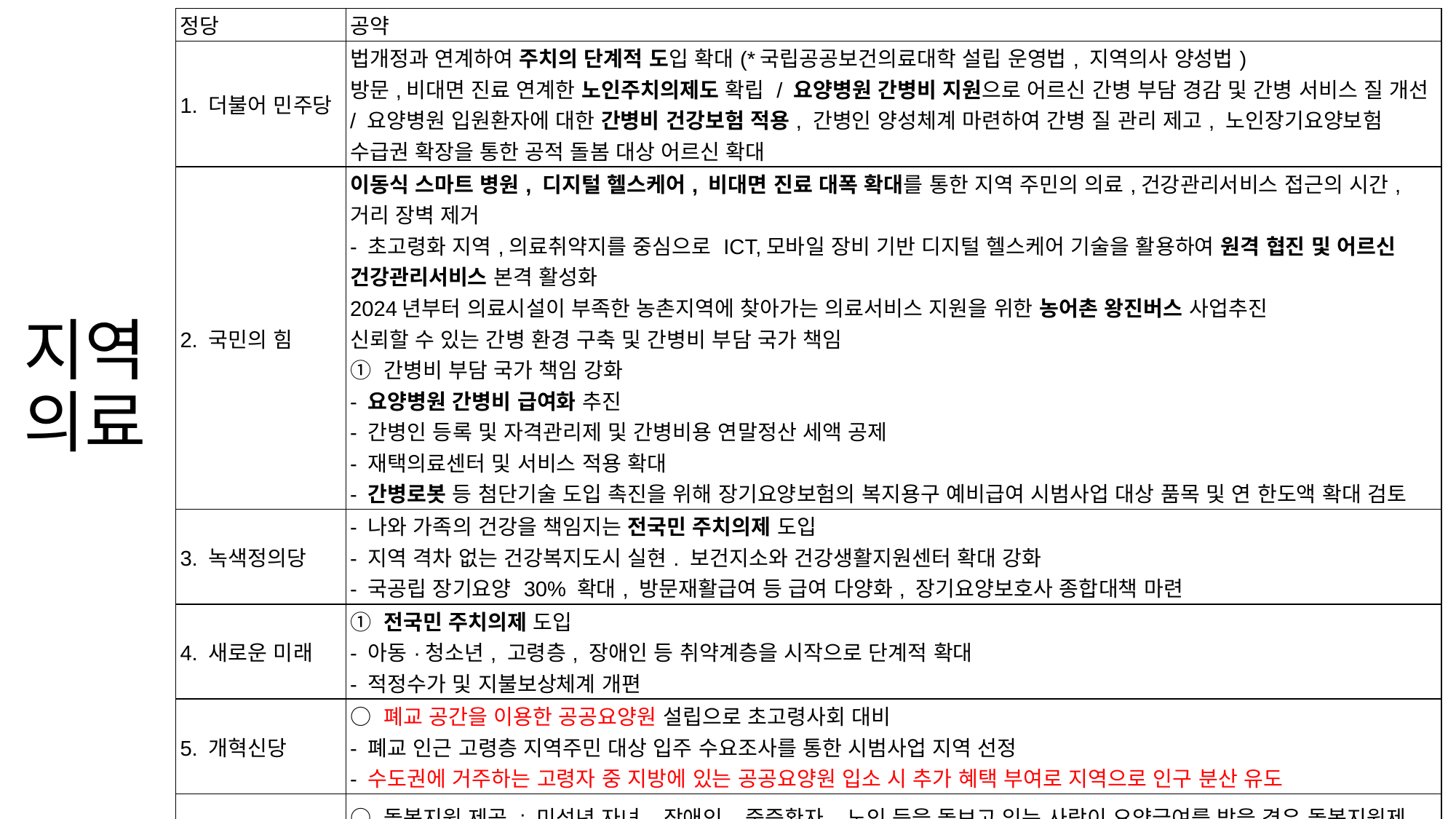

| 정당 | 공약 |
| --- | --- |
| 1. 더불어 민주당 | 법개정과 연계하여 주치의 단계적 도입 확대(\*국립공공보건의료대학 설립 운영법, 지역의사 양성법) 방문,비대면 진료 연계한 노인주치의제도 확립 / 요양병원 간병비 지원으로 어르신 간병 부담 경감 및 간병 서비스 질 개선 / 요양병원 입원환자에 대한 간병비 건강보험 적용, 간병인 양성체계 마련하여 간병 질 관리 제고, 노인장기요양보험 수급권 확장을 통한 공적 돌봄 대상 어르신 확대 |
| 2. 국민의 힘 | 이동식 스마트 병원, 디지털 헬스케어, 비대면 진료 대폭 확대를 통한 지역 주민의 의료,건강관리서비스 접근의 시간,거리 장벽 제거 - 초고령화 지역,의료취약지를 중심으로 ICT,모바일 장비 기반 디지털 헬스케어 기술을 활용하여 원격 협진 및 어르신 건강관리서비스 본격 활성화 2024년부터 의료시설이 부족한 농촌지역에 찾아가는 의료서비스 지원을 위한 농어촌 왕진버스 사업추진 신뢰할 수 있는 간병 환경 구축 및 간병비 부담 국가 책임 ① 간병비 부담 국가 책임 강화 - 요양병원 간병비 급여화 추진 - 간병인 등록 및 자격관리제 및 간병비용 연말정산 세액 공제 - 재택의료센터 및 서비스 적용 확대 - 간병로봇 등 첨단기술 도입 촉진을 위해 장기요양보험의 복지용구 예비급여 시범사업 대상 품목 및 연 한도액 확대 검토 |
| 3. 녹색정의당 | - 나와 가족의 건강을 책임지는 전국민 주치의제 도입 - 지역 격차 없는 건강복지도시 실현. 보건지소와 건강생활지원센터 확대 강화 - 국공립 장기요양 30% 확대, 방문재활급여 등 급여 다양화, 장기요양보호사 종합대책 마련 |
| 4. 새로운 미래 | ① 전국민 주치의제 도입 - 아동·청소년, 고령층, 장애인 등 취약계층을 시작으로 단계적 확대 - 적정수가 및 지불보상체계 개편 |
| 5. 개혁신당 | ○ 폐교 공간을 이용한 공공요양원 설립으로 초고령사회 대비 - 폐교 인근 고령층 지역주민 대상 입주 수요조사를 통한 시범사업 지역 선정 - 수도권에 거주하는 고령자 중 지방에 있는 공공요양원 입소 시 추가 혜택 부여로 지역으로 인구 분산 유도 |
| 7. 진보당 | ○ 돌봄지원 제공 : 미성년 자녀, 장애인, 중증환자, 노인 등을 돌보고 있는 사람이 요양급여를 받을 경우 돌봄지원제공, 돌봄서비스 또는 돌봄대체수당 지급 ○ 요양급여 대상에 '간병'추가: 요양급여에 간병비 항목 추가 |

# 지역의료